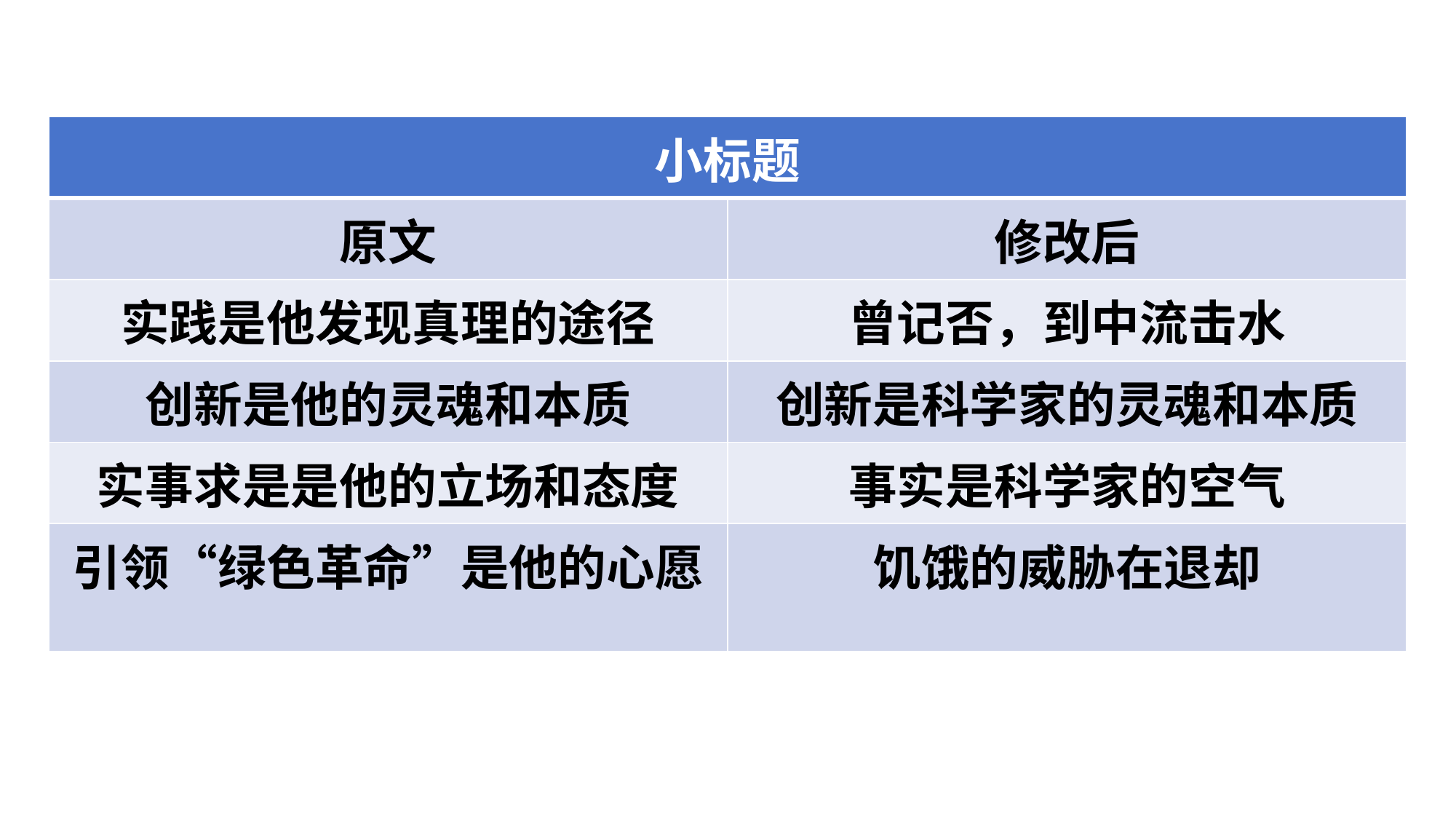

| 小标题 |  |
| --- | --- |
| 原文 | 修改后 |
| 实践是他发现真理的途径 | 曾记否，到中流击水 |
| 创新是他的灵魂和本质 | 创新是科学家的灵魂和本质 |
| 实事求是是他的立场和态度 | 事实是科学家的空气 |
| 引领“绿色革命”是他的心愿 | 饥饿的威胁在退却 |